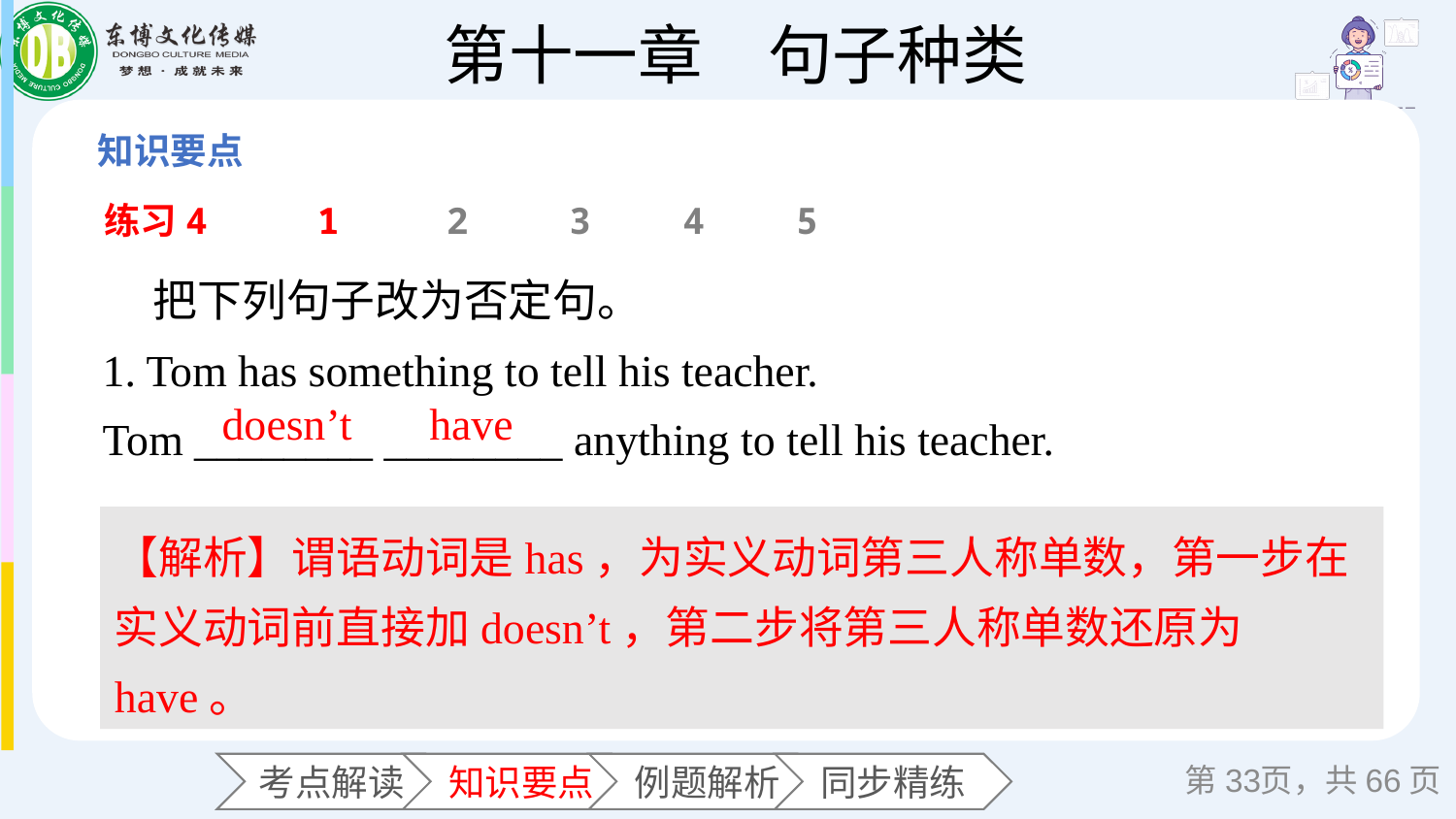

练习4
1
2
3
4
5
    把下列句子改为否定句。
1. Tom has something to tell his teacher.
Tom ________ ________ anything to tell his teacher.
 doesn’t
have
【解析】谓语动词是has，为实义动词第三人称单数，第一步在实义动词前直接加doesn’t，第二步将第三人称单数还原为have。
第33页，共66页